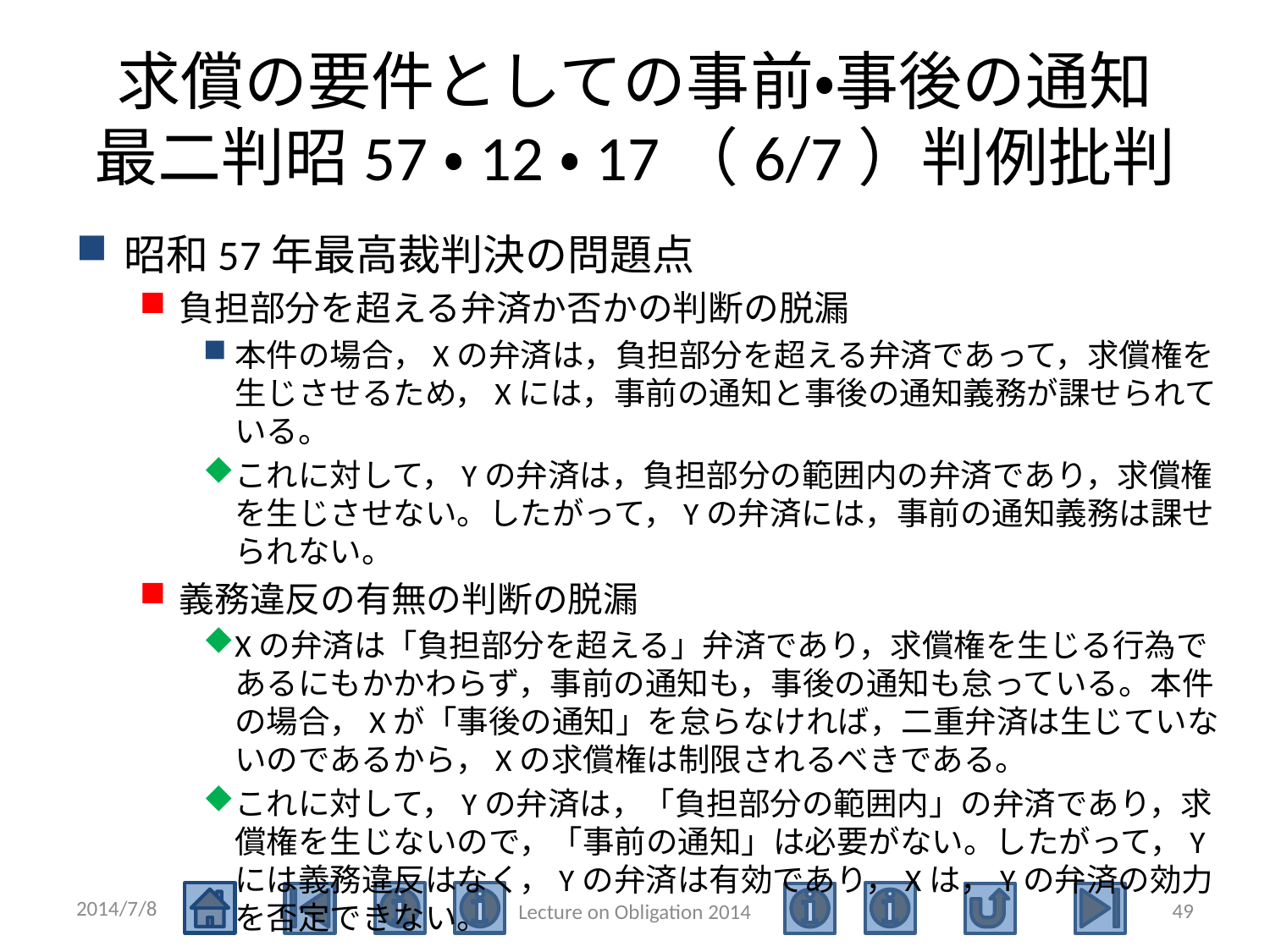

# 求償の要件としての事前・事後の通知 最二判昭57・12・17（6/7）判例批判
昭和57年最高裁判決の問題点
負担部分を超える弁済か否かの判断の脱漏
本件の場合，Xの弁済は，負担部分を超える弁済であって，求償権を生じさせるため，Xには，事前の通知と事後の通知義務が課せられている。
これに対して，Yの弁済は，負担部分の範囲内の弁済であり，求償権を生じさせない。したがって，Yの弁済には，事前の通知義務は課せられない。
義務違反の有無の判断の脱漏
Xの弁済は「負担部分を超える」弁済であり，求償権を生じる行為であるにもかかわらず，事前の通知も，事後の通知も怠っている。本件の場合，Xが「事後の通知」を怠らなければ，二重弁済は生じていないのであるから，Xの求償権は制限されるべきである。
これに対して，Yの弁済は，「負担部分の範囲内」の弁済であり，求償権を生じないので，「事前の通知」は必要がない。したがって，Yには義務違反はなく，Yの弁済は有効であり，Xは，Yの弁済の効力を否定できない。
2014/7/8
49
Lecture on Obligation 2014